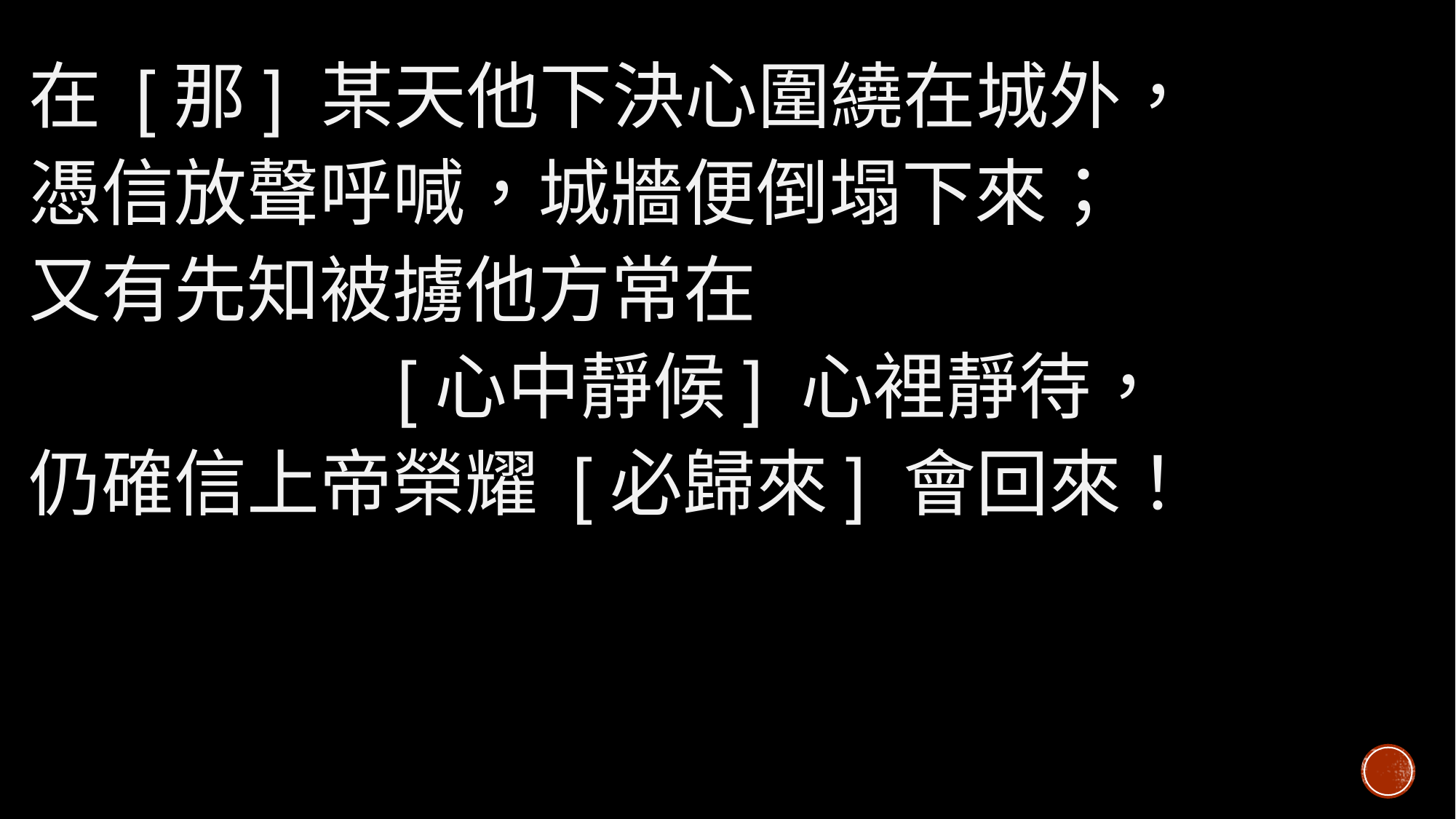

在 [那] 某天他下決心圍繞在城外，
憑信放聲呼喊，城牆便倒塌下來；
又有先知被擄他方常在
 			  [心中靜候] 心裡靜待，
仍確信上帝榮耀 [必歸來] 會回來！